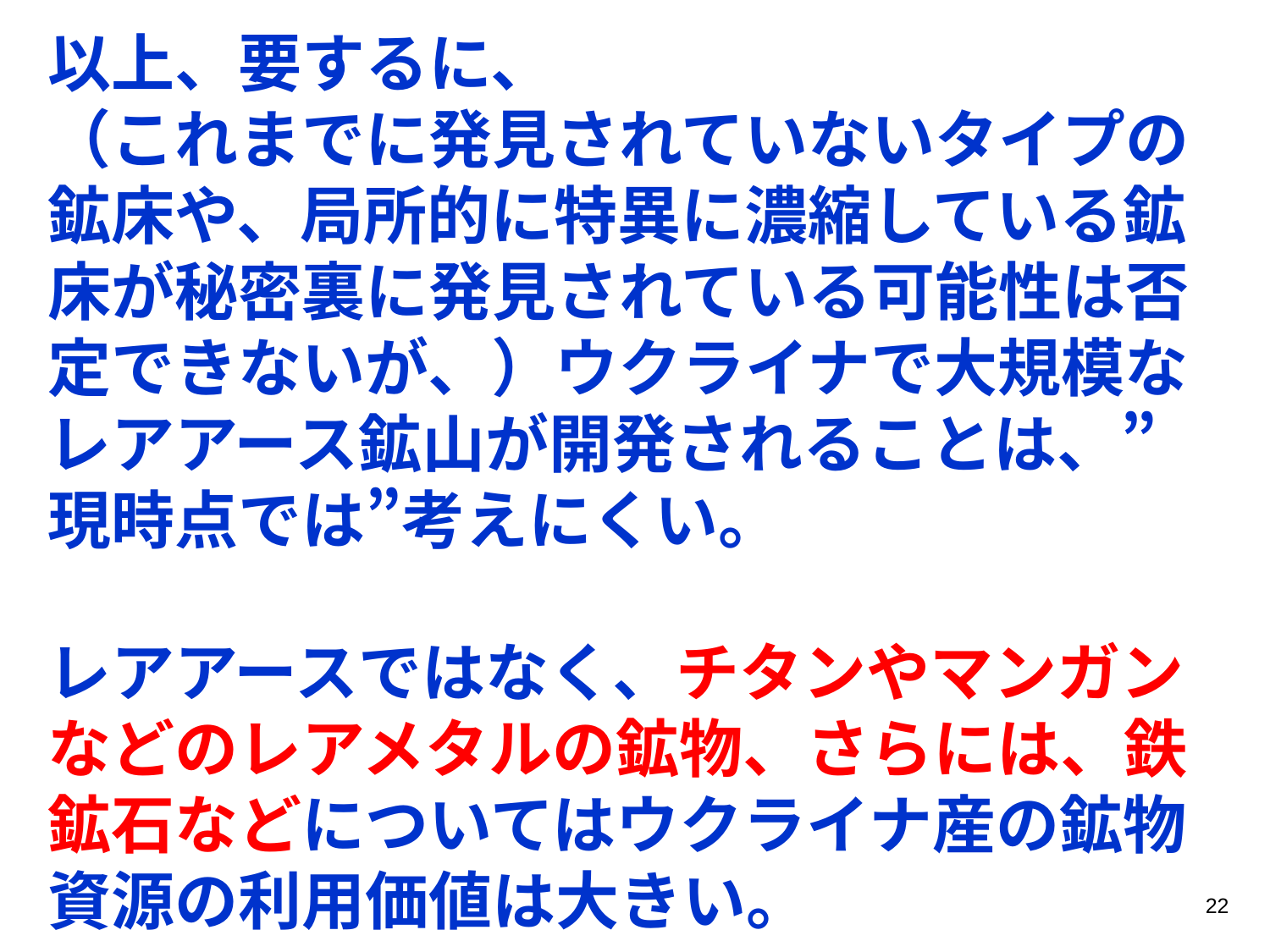

以上、要するに、
（これまでに発見されていないタイプの鉱床や、局所的に特異に濃縮している鉱床が秘密裏に発見されている可能性は否定できないが、）ウクライナで大規模なレアアース鉱山が開発されることは、”現時点では”考えにくい。

レアアースではなく、チタンやマンガンなどのレアメタルの鉱物、さらには、鉄鉱石などについてはウクライナ産の鉱物資源の利用価値は大きい。
22